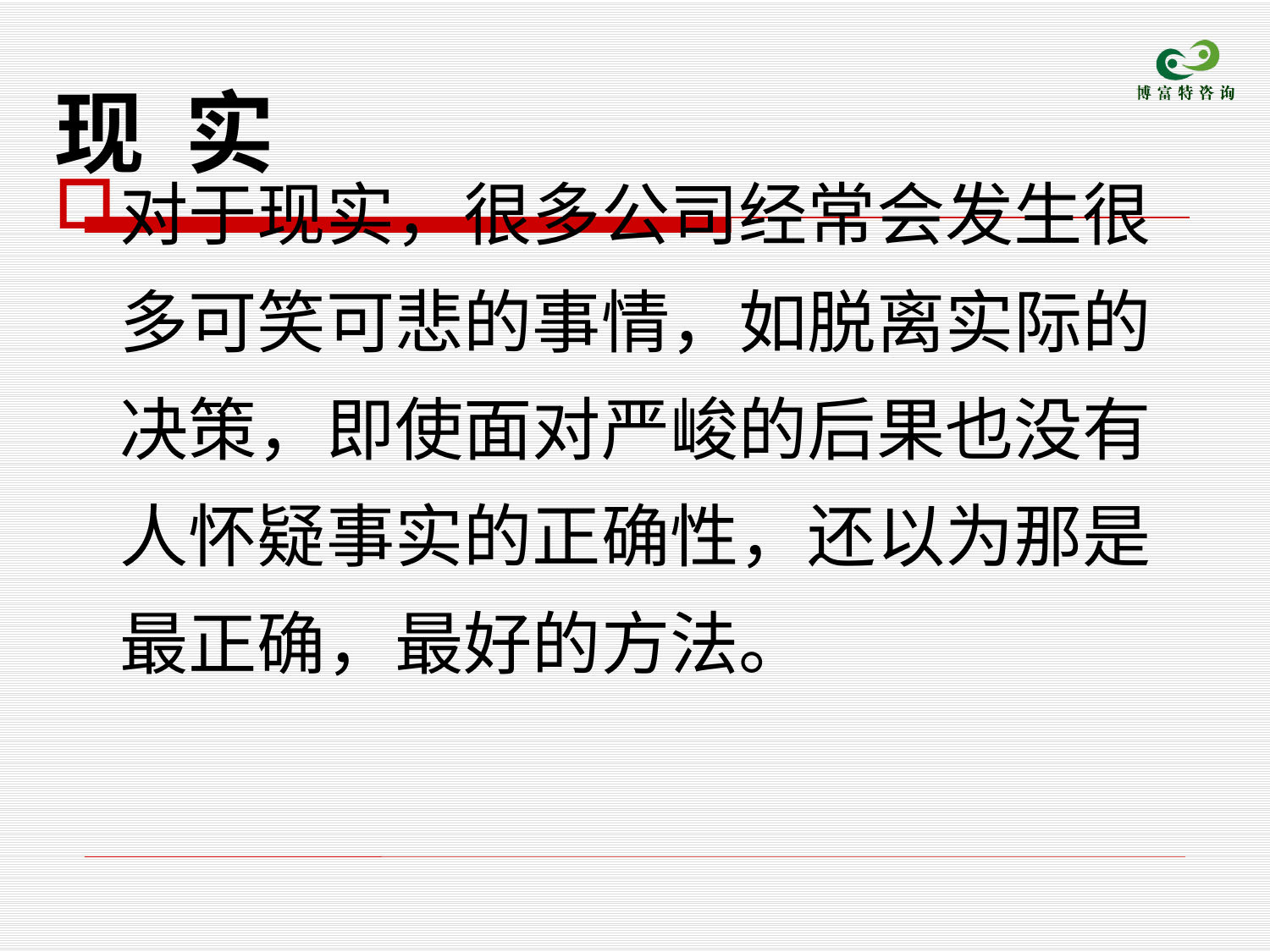

# 现  实

对于现实，很多公司经常会发生很多可笑可悲的事情，如脱离实际的决策，即使面对严峻的后果也没有人怀疑事实的正确性，还以为那是最正确，最好的方法。
641